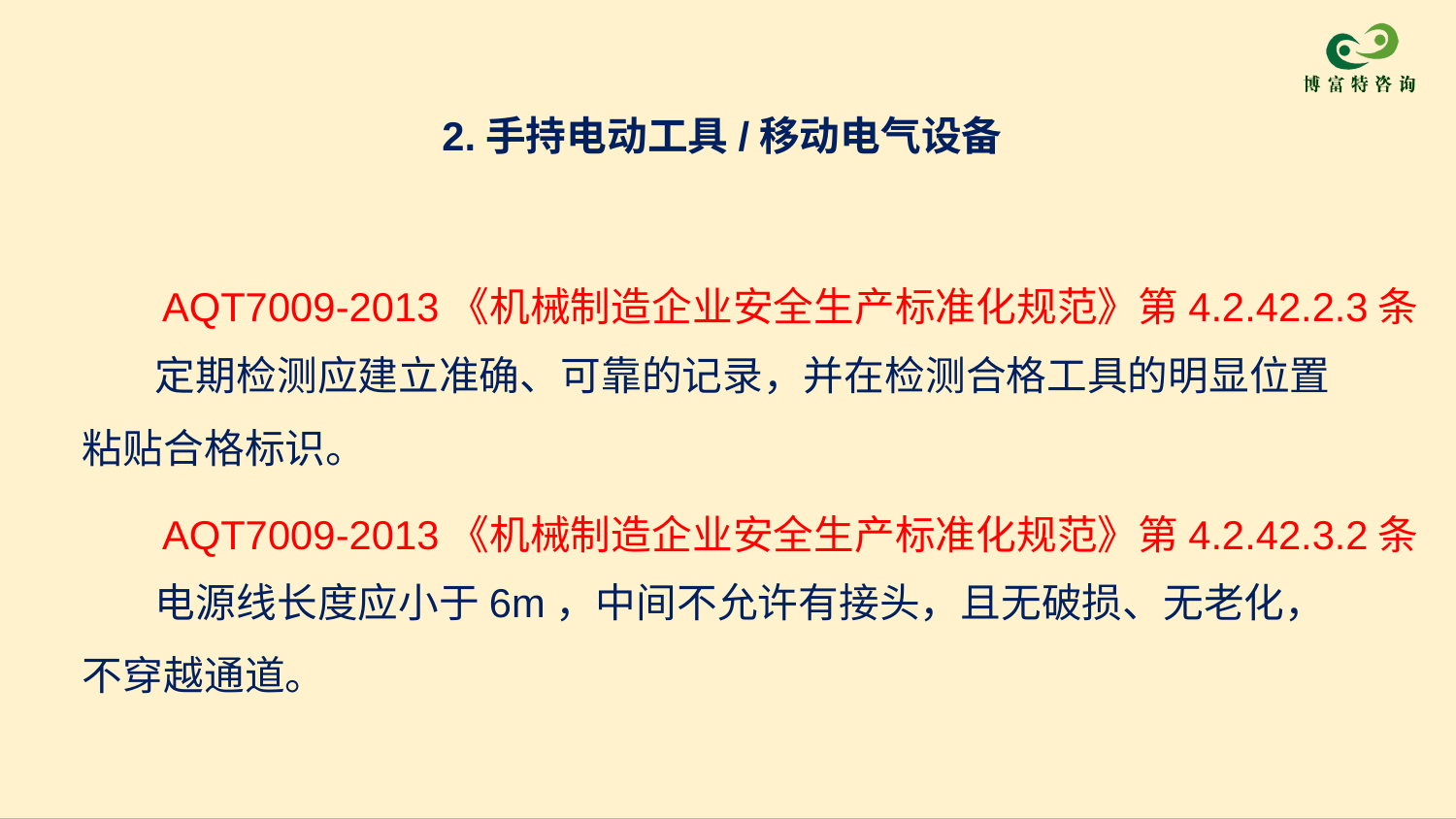

2.手持电动工具/移动电气设备
AQT7009-2013《机械制造企业安全生产标准化规范》第4.2.42.2.3条
定期检测应建立准确、可靠的记录，并在检测合格工具的明显位置粘贴合格标识。
AQT7009-2013《机械制造企业安全生产标准化规范》第4.2.42.3.2条
电源线长度应小于6m，中间不允许有接头，且无破损、无老化，不穿越通道。